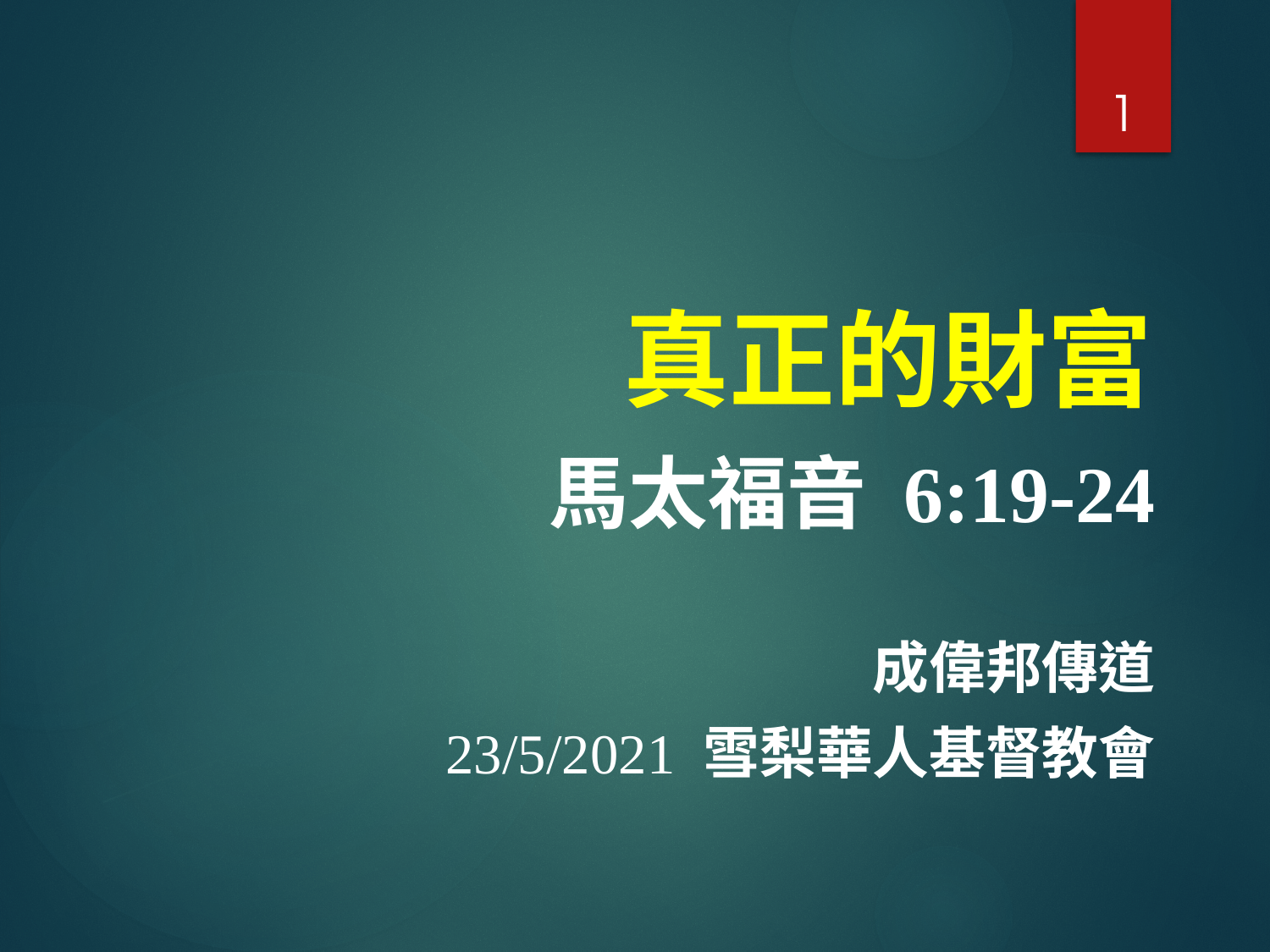

1
# 真正的財富
馬太福音 6:19-24

成偉邦傳道
23/5/2021 雪梨華人基督教會